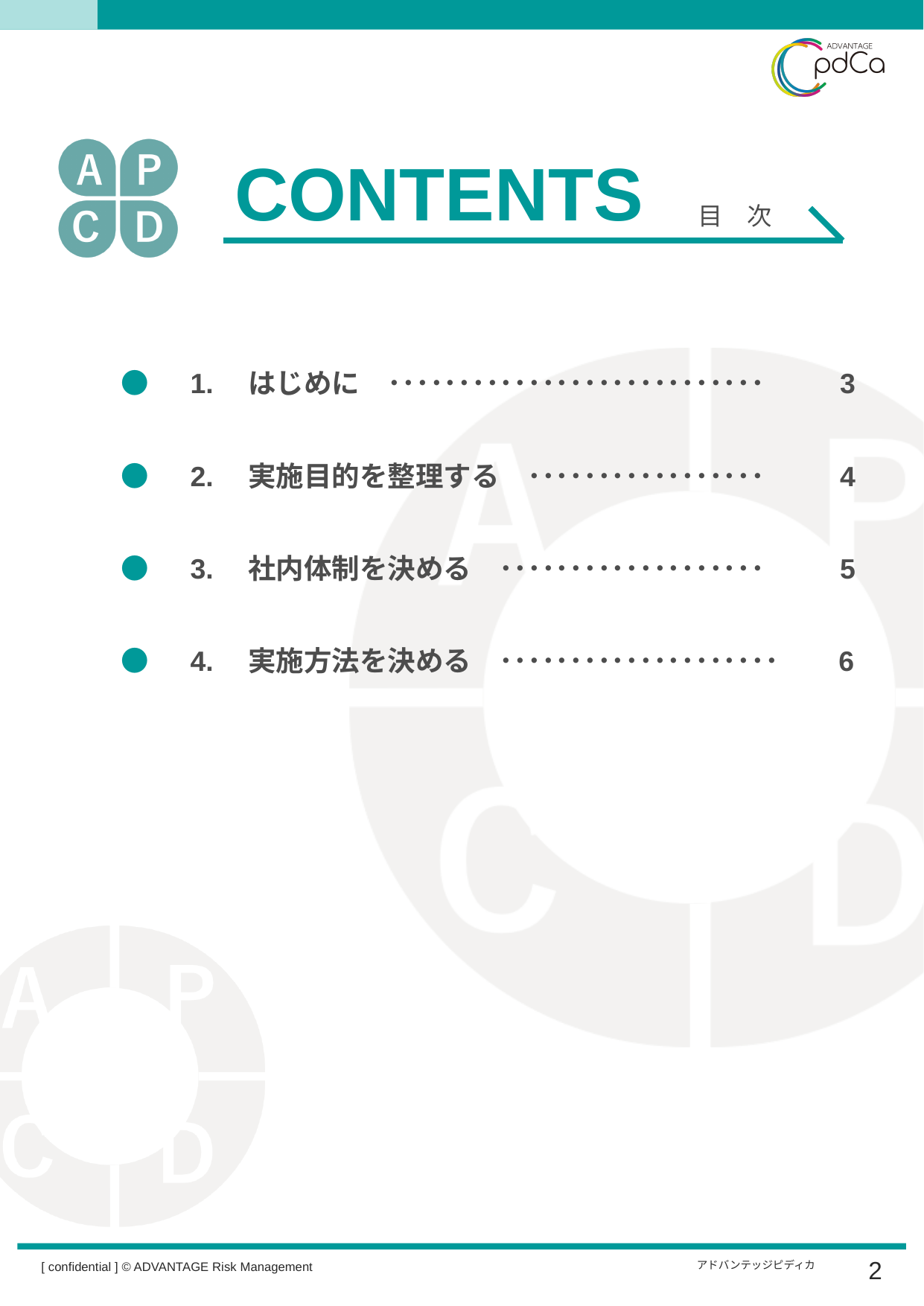

●　1.　はじめに　･･･････････････････････････ 　 　3
    ●　2.　実施目的を整理する　･････････････････ 　 　4
    ●　3.　社内体制を決める　･･･････････････････ 　 　5
    ●　4.　実施方法を決める　････････････････････ 　   6